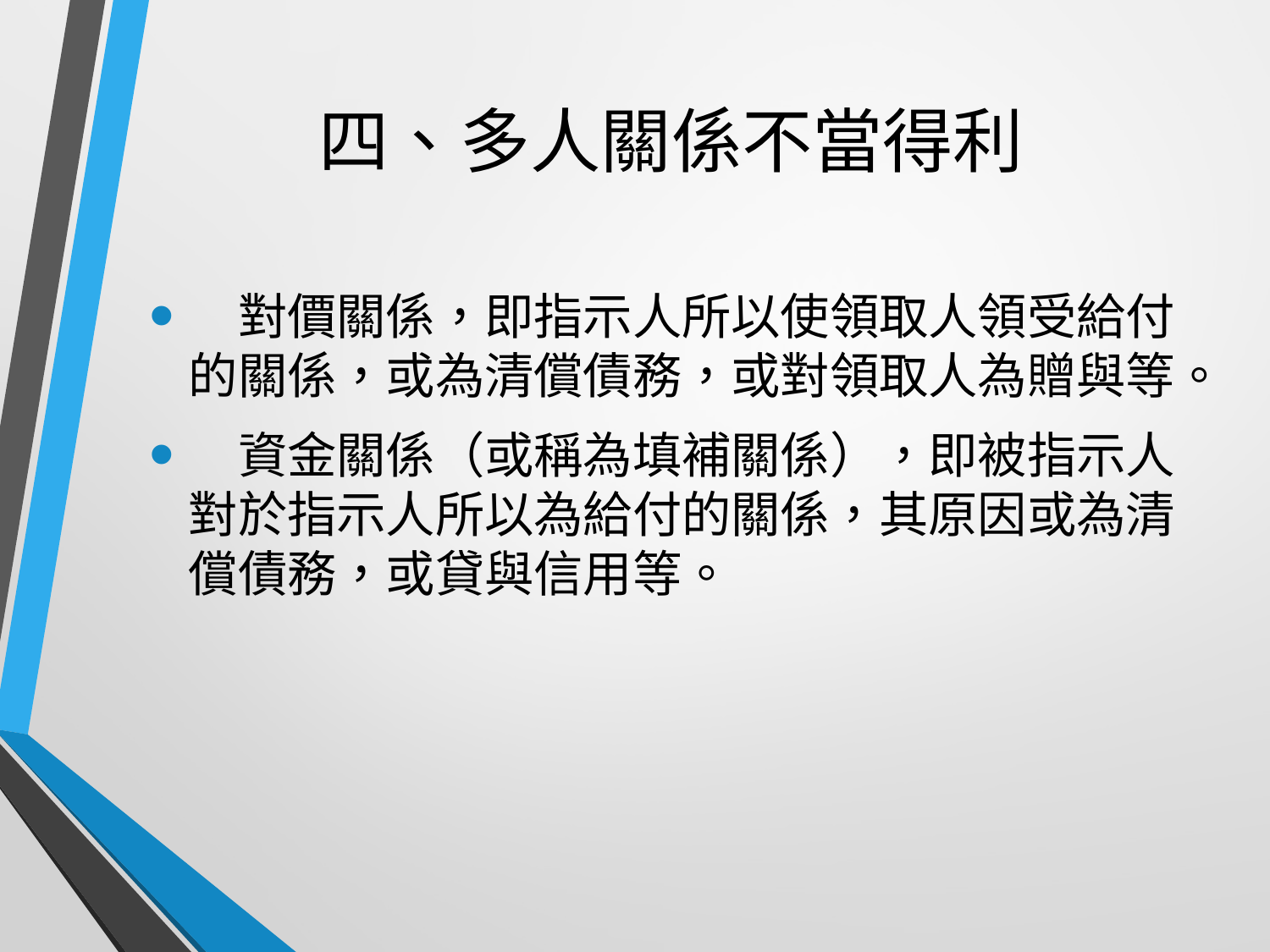

# 四、多人關係不當得利
　對價關係，即指示人所以使領取人領受給付的關係，或為清償債務，或對領取人為贈與等。
　資金關係（或稱為填補關係），即被指示人對於指示人所以為給付的關係，其原因或為清償債務，或貸與信用等。